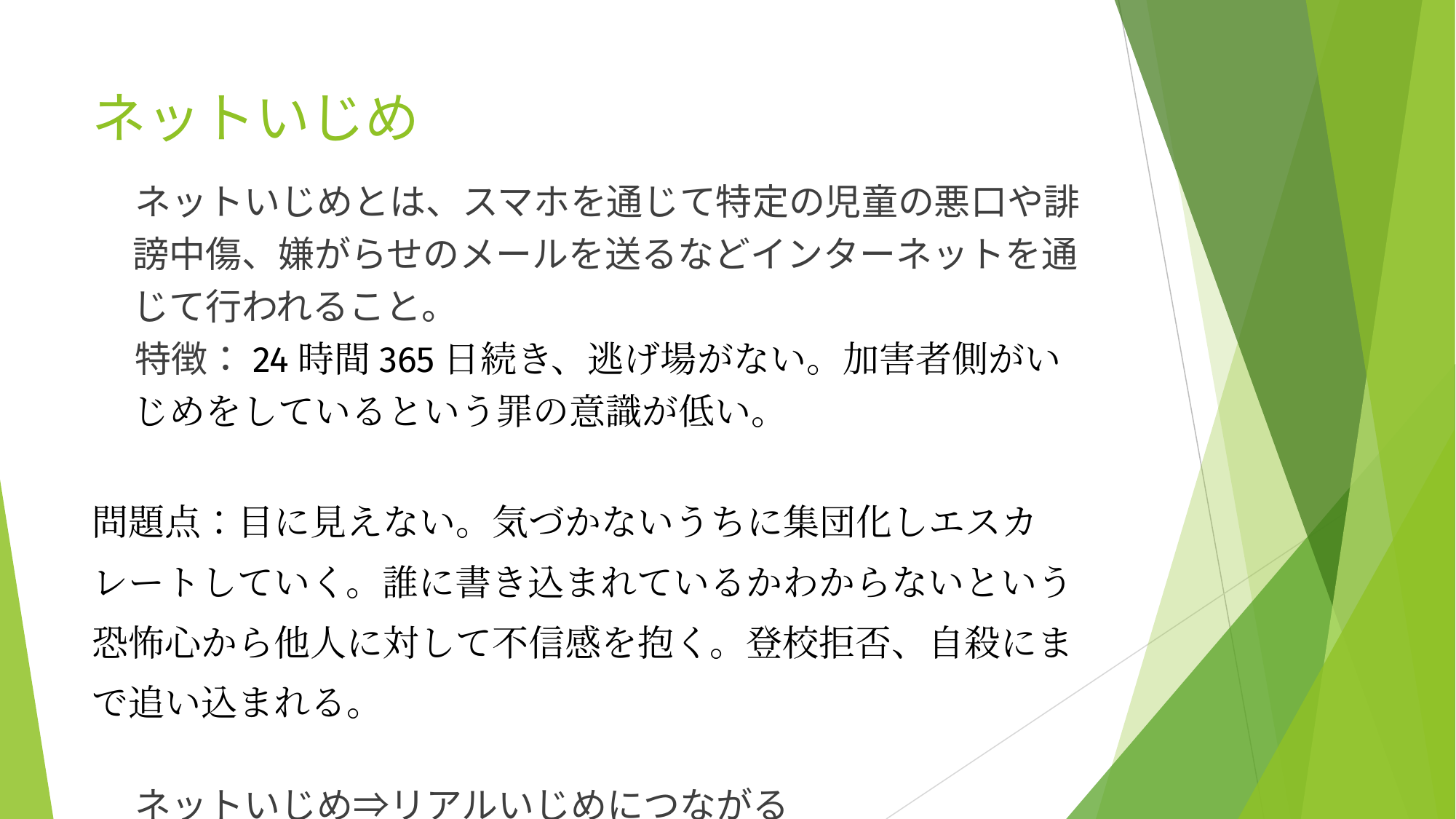

# ネットいじめ

ネットいじめとは、スマホを通じて特定の児童の悪口や誹謗中傷、嫌がらせのメールを送るなどインターネットを通じて行われること。
特徴：24時間365日続き、逃げ場がない。加害者側がいじめをしているという罪の意識が低い。

問題点：目に見えない。気づかないうちに集団化しエスカレートしていく。誰に書き込まれているかわからないという恐怖心から他人に対して不信感を抱く。登校拒否、自殺にまで追い込まれる。

ネットいじめ⇒リアルいじめにつながる